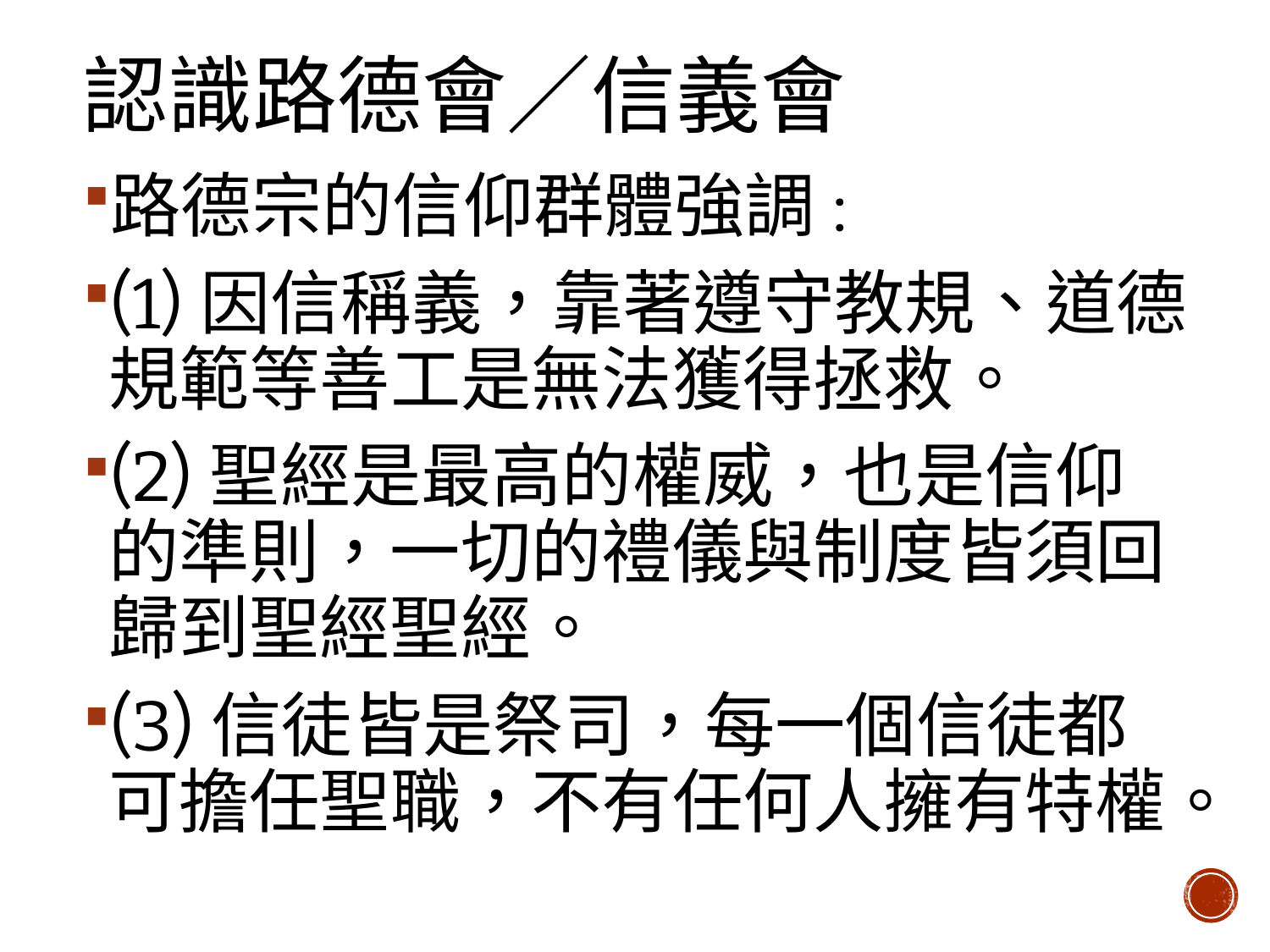

# 認識路德會／信義會
路德宗的信仰群體強調:
(1)因信稱義，靠著遵守教規、道德規範等善工是無法獲得拯救。
(2)聖經是最高的權威，也是信仰的準則，一切的禮儀與制度皆須回歸到聖經聖經。
(3)信徒皆是祭司，每一個信徒都可擔任聖職，不有任何人擁有特權。